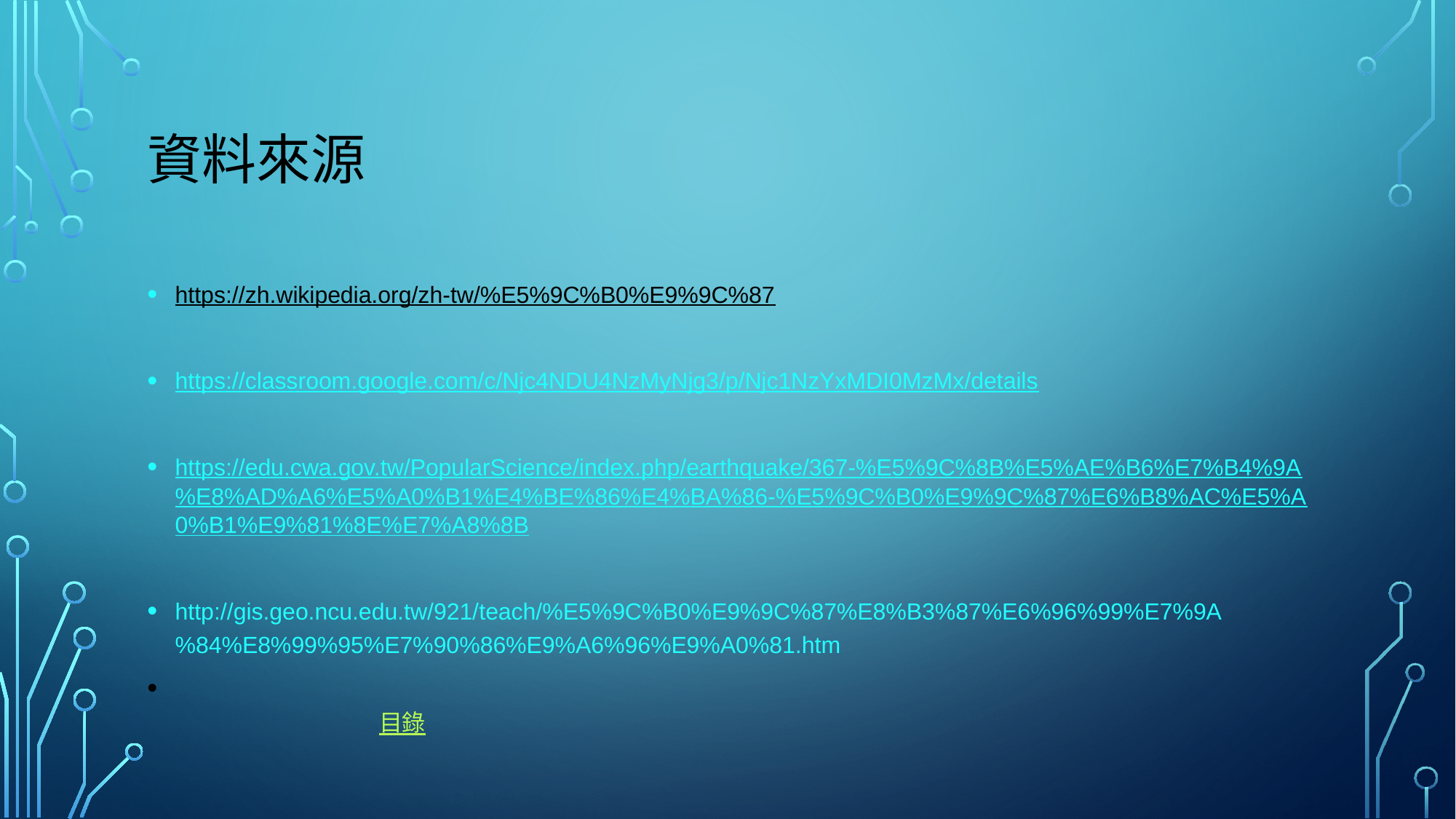

# 資料來源
https://zh.wikipedia.org/zh-tw/%E5%9C%B0%E9%9C%87

https://classroom.google.com/c/Njc4NDU4NzMyNjg3/p/Njc1NzYxMDI0MzMx/details

https://edu.cwa.gov.tw/PopularScience/index.php/earthquake/367-%E5%9C%8B%E5%AE%B6%E7%B4%9A%E8%AD%A6%E5%A0%B1%E4%BE%86%E4%BA%86-%E5%9C%B0%E9%9C%87%E6%B8%AC%E5%A0%B1%E9%81%8E%E7%A8%8B

http://gis.geo.ncu.edu.tw/921/teach/%E5%9C%B0%E9%9C%87%E8%B3%87%E6%96%99%E7%9A%84%E8%99%95%E7%90%86%E9%A6%96%E9%A0%81.htm
                                                                                                                                                                                                                                                             目錄